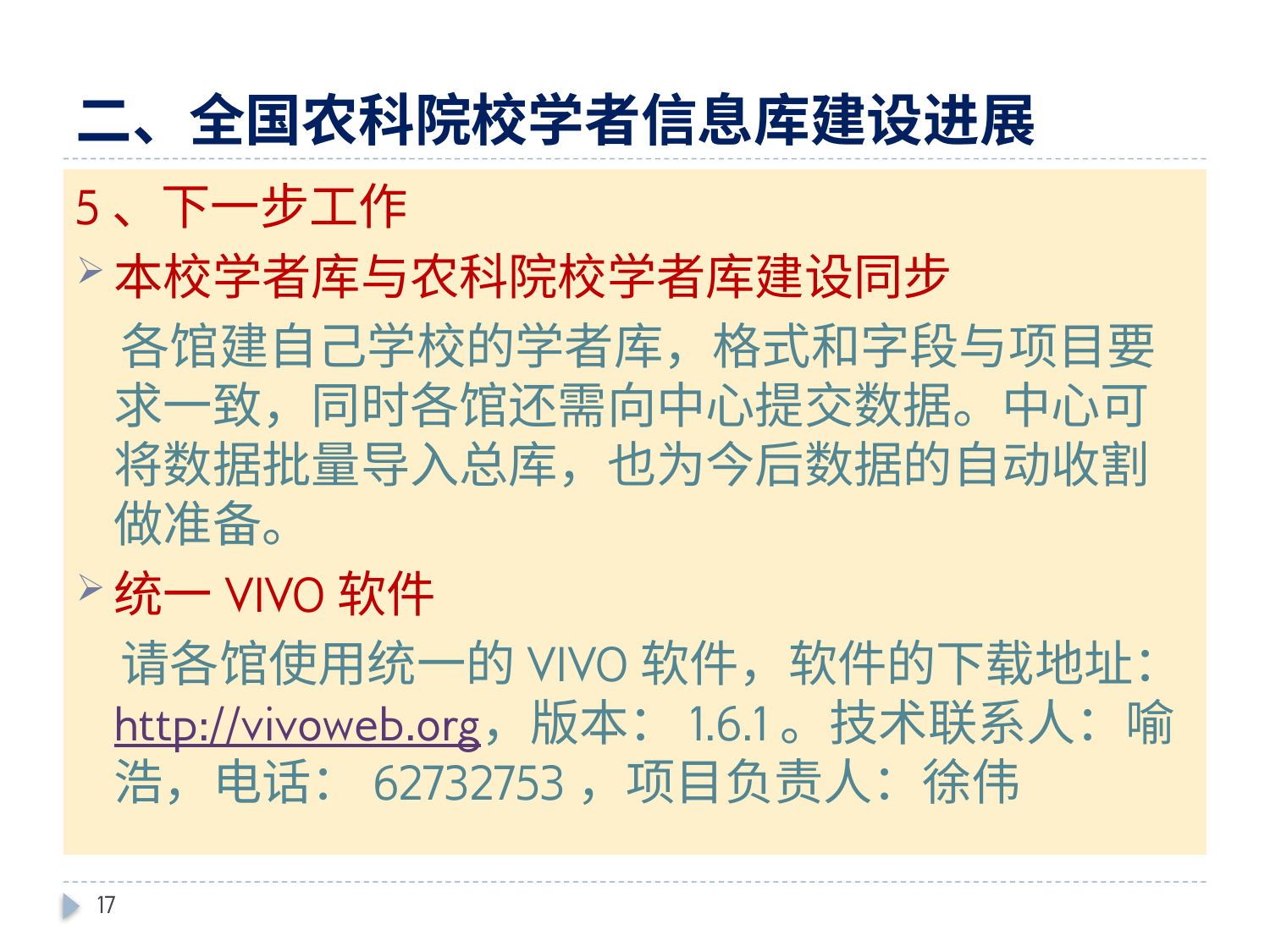

# 二、全国农科院校学者信息库建设进展
5、下一步工作
本校学者库与农科院校学者库建设同步
   各馆建自己学校的学者库，格式和字段与项目要求一致，同时各馆还需向中心提交数据。中心可将数据批量导入总库，也为今后数据的自动收割做准备。
统一VIVO软件
   请各馆使用统一的VIVO软件，软件的下载地址：http://vivoweb.org，版本：1.6.1。技术联系人：喻浩，电话：62732753，项目负责人：徐伟

17